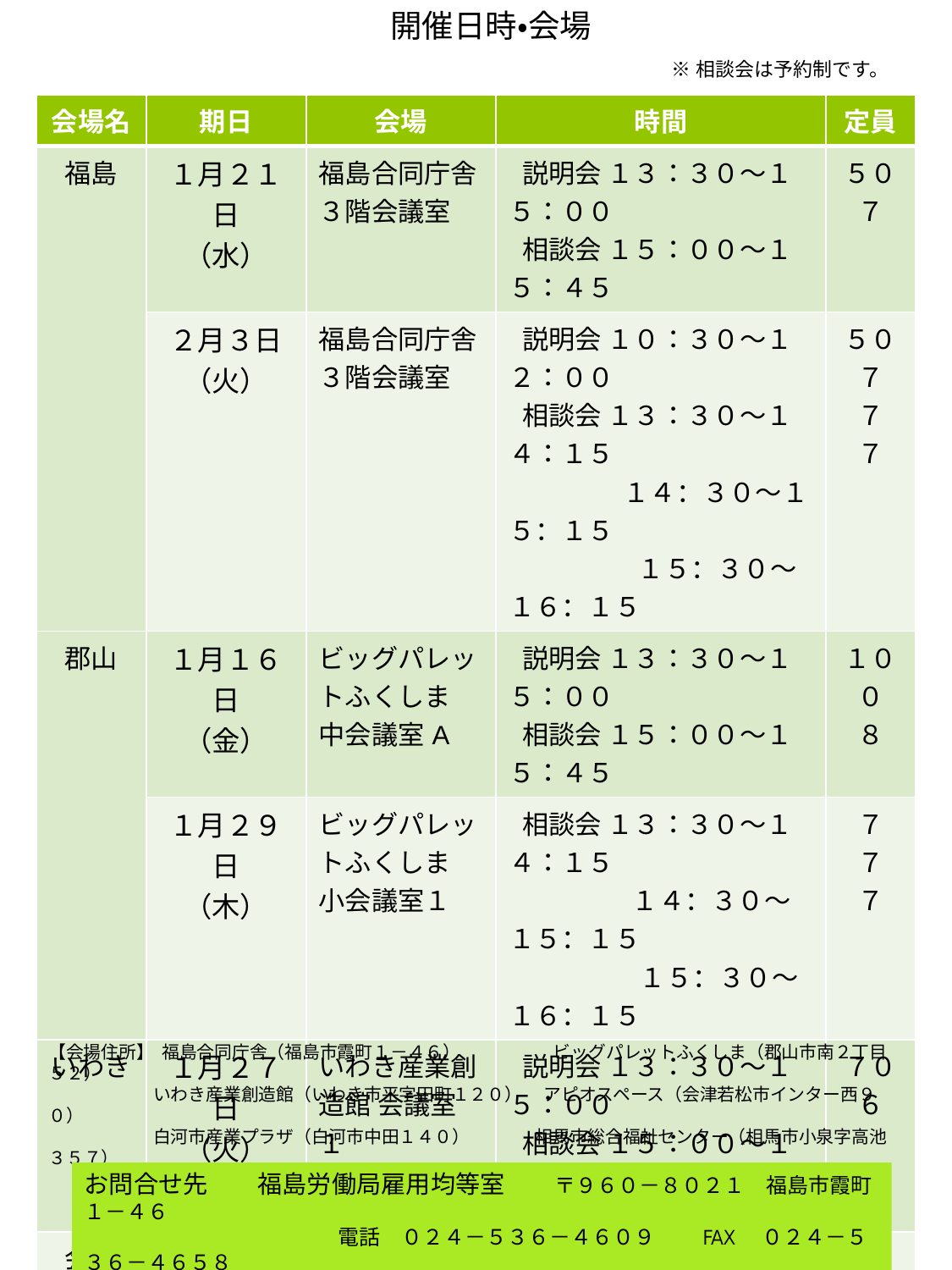

開催日時・会場
※相談会は予約制です。
| 会場名 | 期日 | 会場 | 時間 | 定員 |
| --- | --- | --- | --- | --- |
| 福島 | １月２１日 （水） | 福島合同庁舎３階会議室 | 説明会 １３：３０～１５：００ 相談会 １５：００～１５：４５ | ５０ ７ |
|  | ２月３日 （火） | 福島合同庁舎３階会議室 | 説明会 １０：３０～１２：００ 相談会 １３：３０～１４：１５ 　　　 １４：３０～１５：１５ 　　　　 １５：３０～１６：１５ | ５０ ７ ７ ７ |
| 郡山 | １月１６日 （金） | ビッグパレットふくしま 中会議室A | 説明会 １３：３０～１５：００ 相談会 １５：００～１５：４５ | １００ ８ |
|  | １月２９日 （木） | ビッグパレットふくしま 小会議室１ | 相談会 １３：３０～１４：１５ 　 　　　 １４：３０～１５：１５ 　　　　 １５：３０～１６：１５ | ７ ７ ７ |
| いわき | １月２７日 （火） | いわき産業創造館 会議室１ ラトブ６階 | 説明会 １３：３０～１５：００ 相談会 １５：００～１５：４５ | ７０ ６ |
| 会津 | １月１４日 （水） | アピオスペース大会議室 | 説明会 １３：３０～１５：００ 相談会 １５：００～１５：４５ | ８０ ６ |
| 白河 | １月２３日 （金） | 白河市産業プラザ人材育成センター研修室 | 説明会 １３：３０～１５：００ 相談会 １５：００～１５：４５ | ４０ ５ |
| 相双 | １月１９日 （月） | 相馬市総合福祉センター 第３会議室 | 説明会 １３：３０～１５：００ 相談会 １５：００～１５：４５ | ４０ ５ |
【会場住所】  福島合同庁舎（福島市霞町１－４６）　　          　ビッグパレットふくしま（郡山市南２丁目５２）
　　             　いわき産業創造館（いわき市平字田町１２０）　 アピオスペース（会津若松市インター西９０）
　　　             白河市産業プラザ（白河市中田１４０）　            相馬市総合福祉センター（相馬市小泉字高池３５７）
お問合せ先　　福島労働局雇用均等室　　〒９６０－８０２１　福島市霞町１－４６
　　　　　　　　　　　　電話　０２４－５３６－４６０９　　FAX　０２４－５３６－４６５８